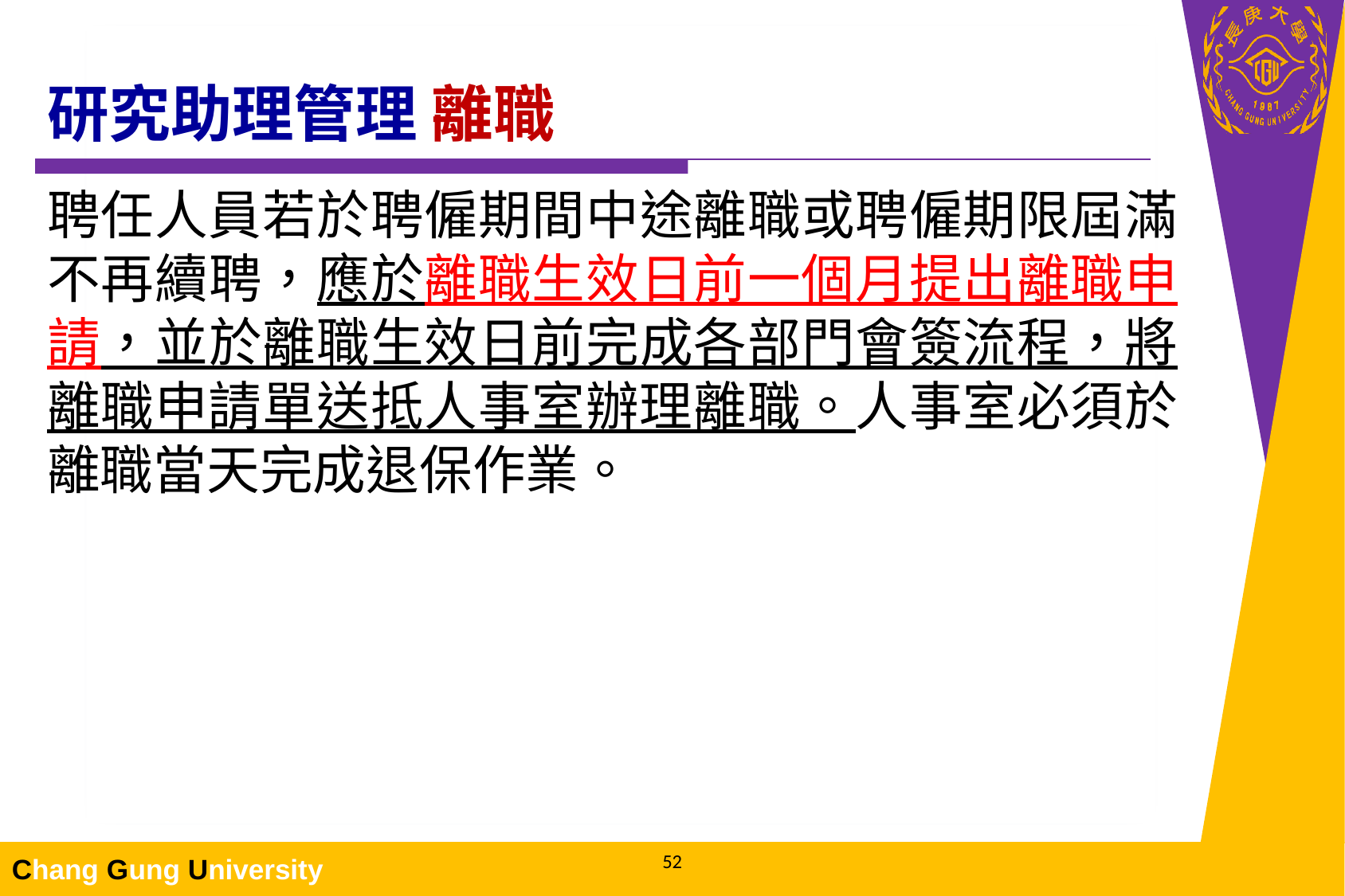

# 研究助理管理 離職
聘任人員若於聘僱期間中途離職或聘僱期限屆滿不再續聘，應於離職生效日前一個月提出離職申請，並於離職生效日前完成各部門會簽流程，將離職申請單送抵人事室辦理離職。人事室必須於離職當天完成退保作業。

52